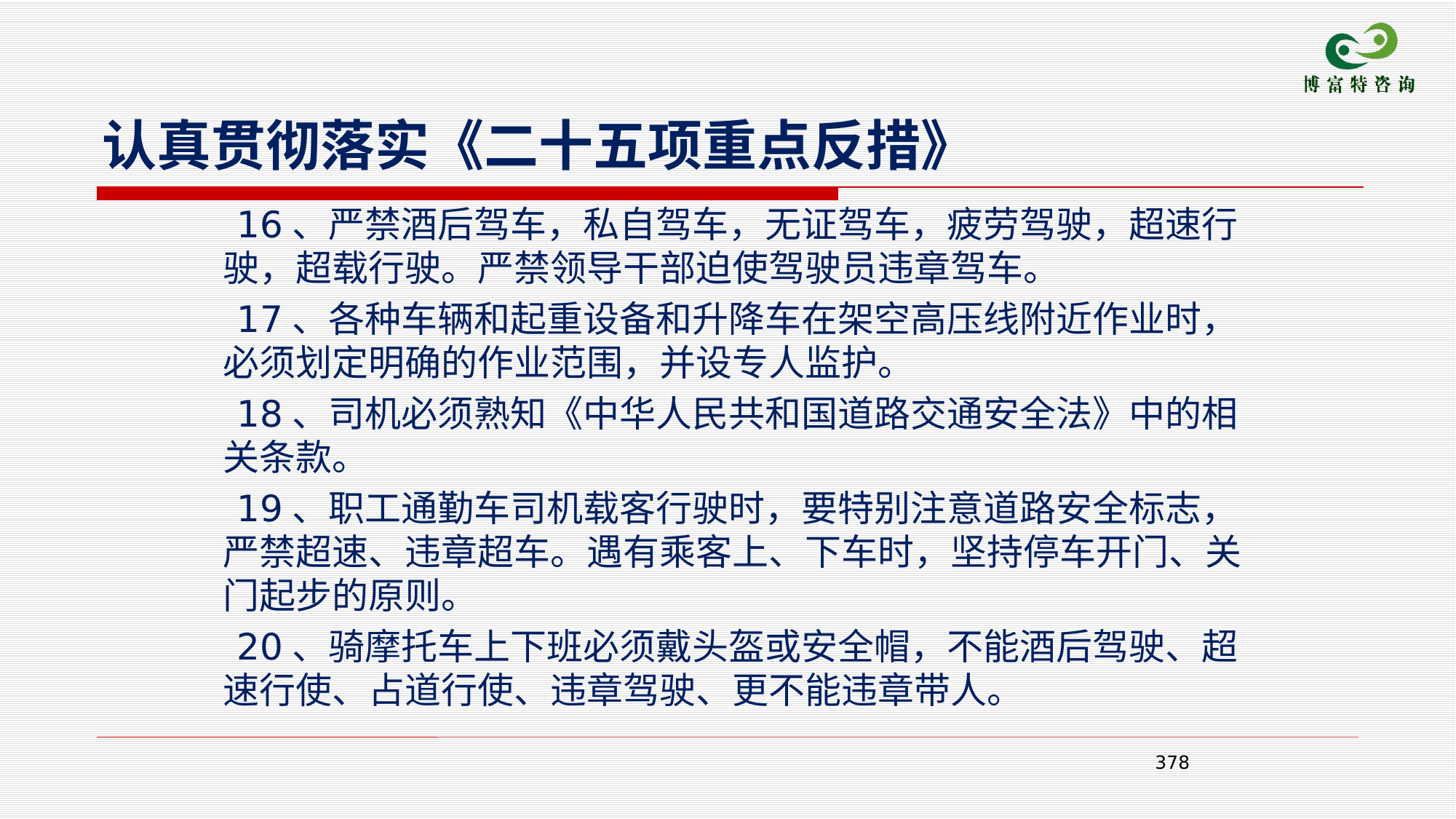

认真贯彻落实《二十五项重点反措》
      16、严禁酒后驾车，私自驾车，无证驾车，疲劳驾驶，超速行驶，超载行驶。严禁领导干部迫使驾驶员违章驾车。
      17、各种车辆和起重设备和升降车在架空高压线附近作业时，必须划定明确的作业范围，并设专人监护。
      18、司机必须熟知《中华人民共和国道路交通安全法》中的相关条款。
      19、职工通勤车司机载客行驶时，要特别注意道路安全标志，严禁超速、违章超车。遇有乘客上、下车时，坚持停车开门、关门起步的原则。
      20、骑摩托车上下班必须戴头盔或安全帽，不能酒后驾驶、超速行使、占道行使、违章驾驶、更不能违章带人。

378